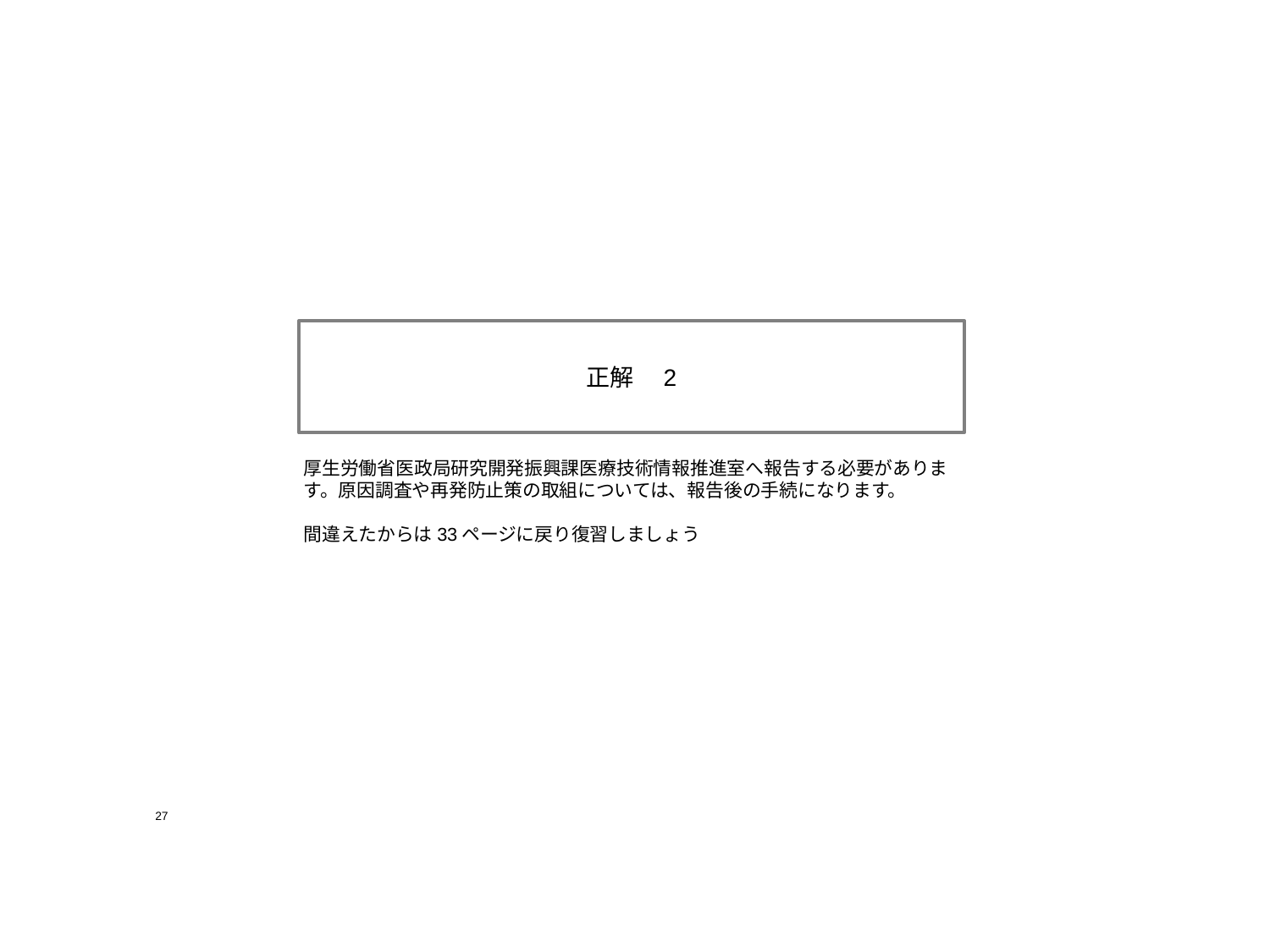

正解　2
厚生労働省医政局研究開発振興課医療技術情報推進室へ報告する必要があります。原因調査や再発防止策の取組については、報告後の手続になります。

間違えたからは33ページに戻り復習しましょう
27